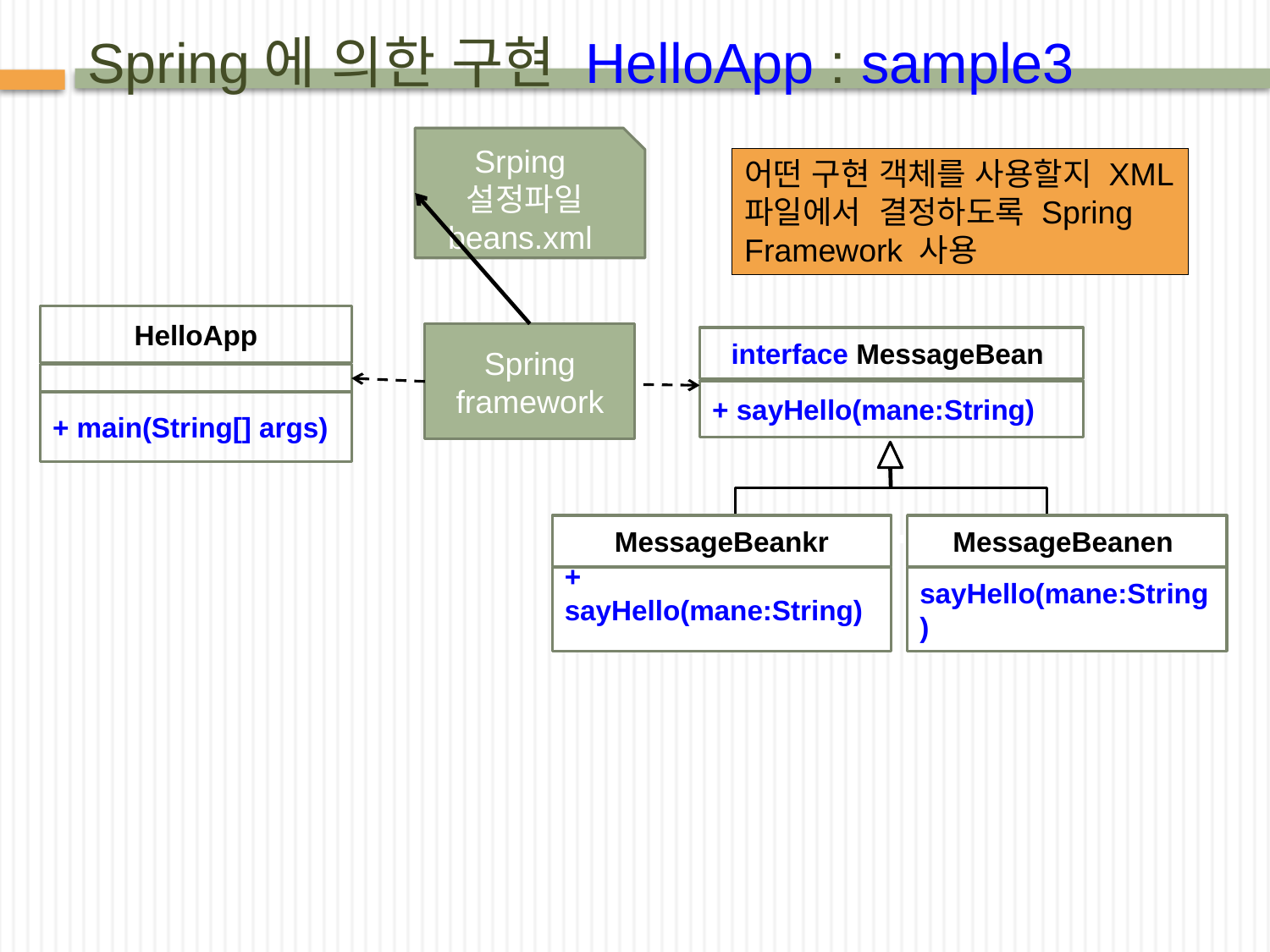

# Spring에 의한 구현 HelloApp : sample3
Srping
설정파일
beans.xml
어떤 구현 객체를 사용할지 XML 파일에서  결정하도록 Spring Framework 사용
HelloApp

+ main(String[] args)
Spring
framework
interface MessageBean
+ sayHello(mane:String)

MessageBeankr
+ sayHello(mane:String)

MessageBeanen
+ sayHello(mane:String)